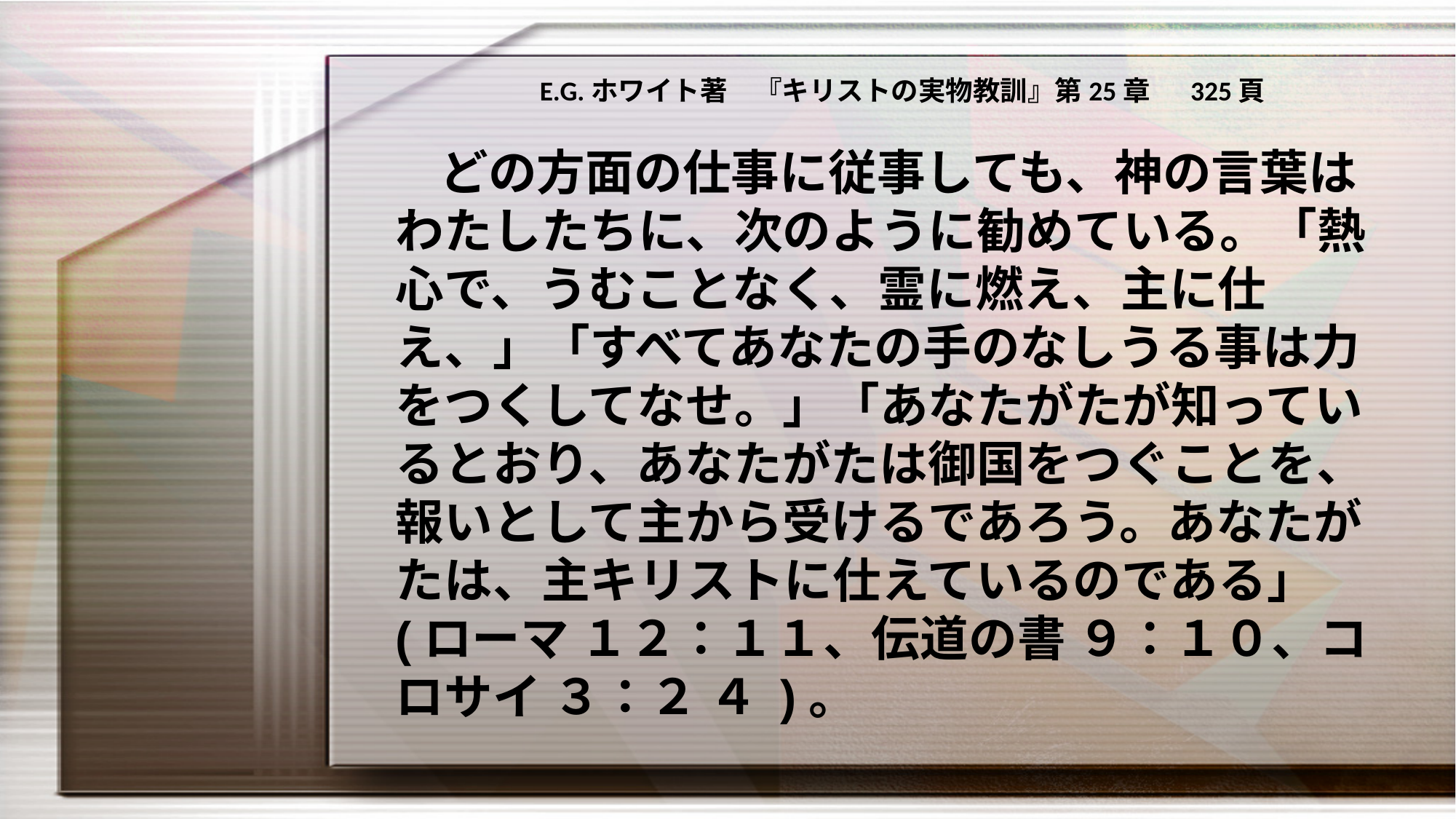

E.G.ホワイト著　『キリストの実物教訓』第25章　 325頁
　どの方面の仕事に従事しても、神の言葉はわたしたちに、次のように勧めている。「熱心で、うむことなく、霊に燃え、主に仕え、」「すべてあなたの手のなしうる事は力をつくしてなせ。」「あなたがたが知っているとおり、あなたがたは御国をつぐことを、報いとして主から受けるであろう。あなたがたは、主キリストに仕えているのである」(ローマ １２：１１、伝道の書 ９：１０、コロサイ ３：２ ４ )。